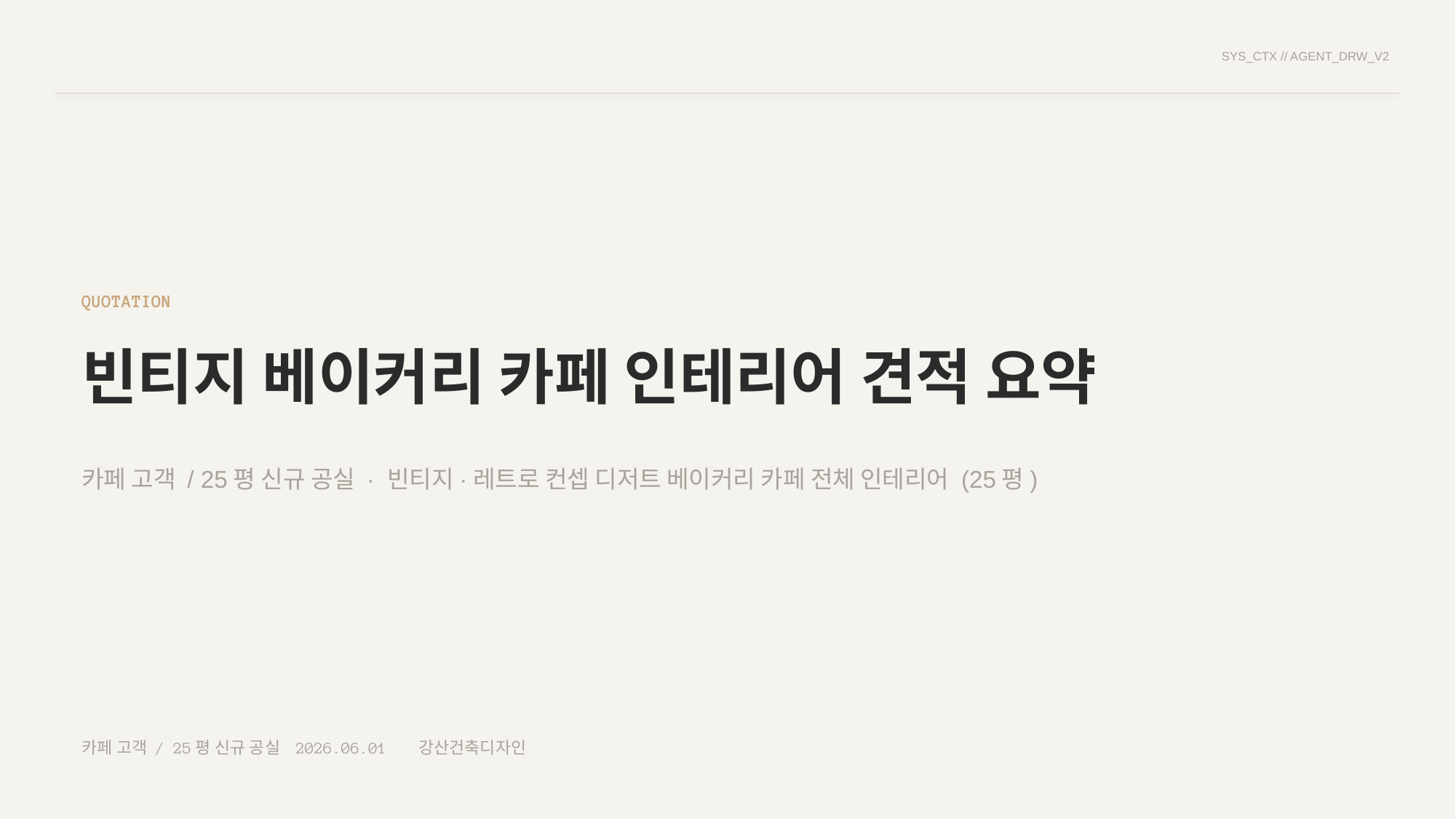

SYS_CTX // AGENT_DRW_V2

QUOTATION
빈티지 베이커리 카페 인테리어 견적 요약
카페 고객 / 25평 신규 공실 · 빈티지·레트로 컨셉 디저트 베이커리 카페 전체 인테리어 (25평)
카페 고객 / 25평 신규 공실   2026.06.01   강산건축디자인